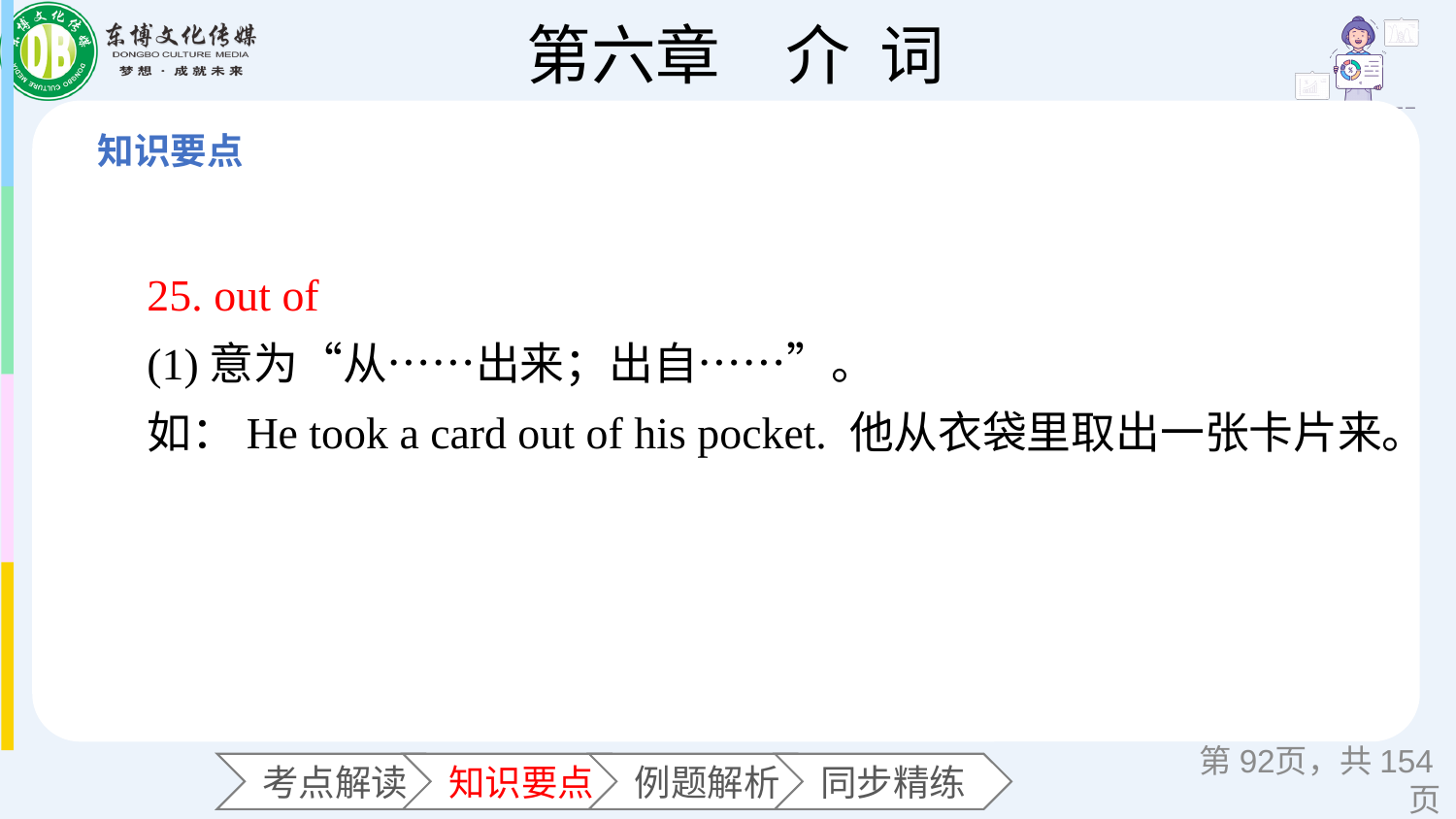

25. out of
(1)意为“从……出来；出自……”。
如：He took a card out of his pocket. 他从衣袋里取出一张卡片来。
第92页，共154页